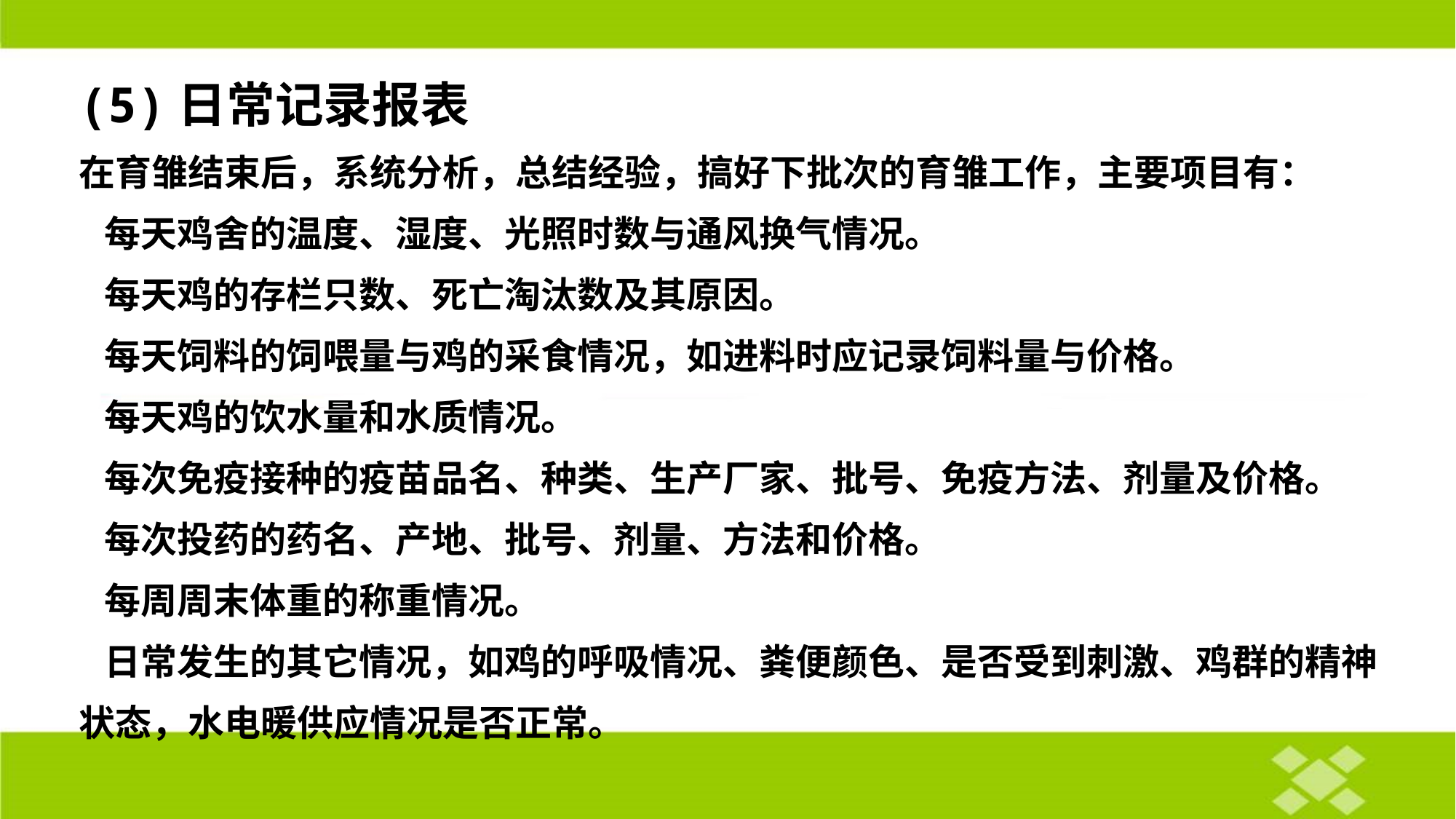

(5)日常记录报表
在育雏结束后，系统分析，总结经验，搞好下批次的育雏工作，主要项目有：
  每天鸡舍的温度、湿度、光照时数与通风换气情况。
  每天鸡的存栏只数、死亡淘汰数及其原因。
  每天饲料的饲喂量与鸡的采食情况，如进料时应记录饲料量与价格。
  每天鸡的饮水量和水质情况。
  每次免疫接种的疫苗品名、种类、生产厂家、批号、免疫方法、剂量及价格。
  每次投药的药名、产地、批号、剂量、方法和价格。
  每周周末体重的称重情况。
  日常发生的其它情况，如鸡的呼吸情况、粪便颜色、是否受到刺激、鸡群的精神状态，水电暖供应情况是否正常。